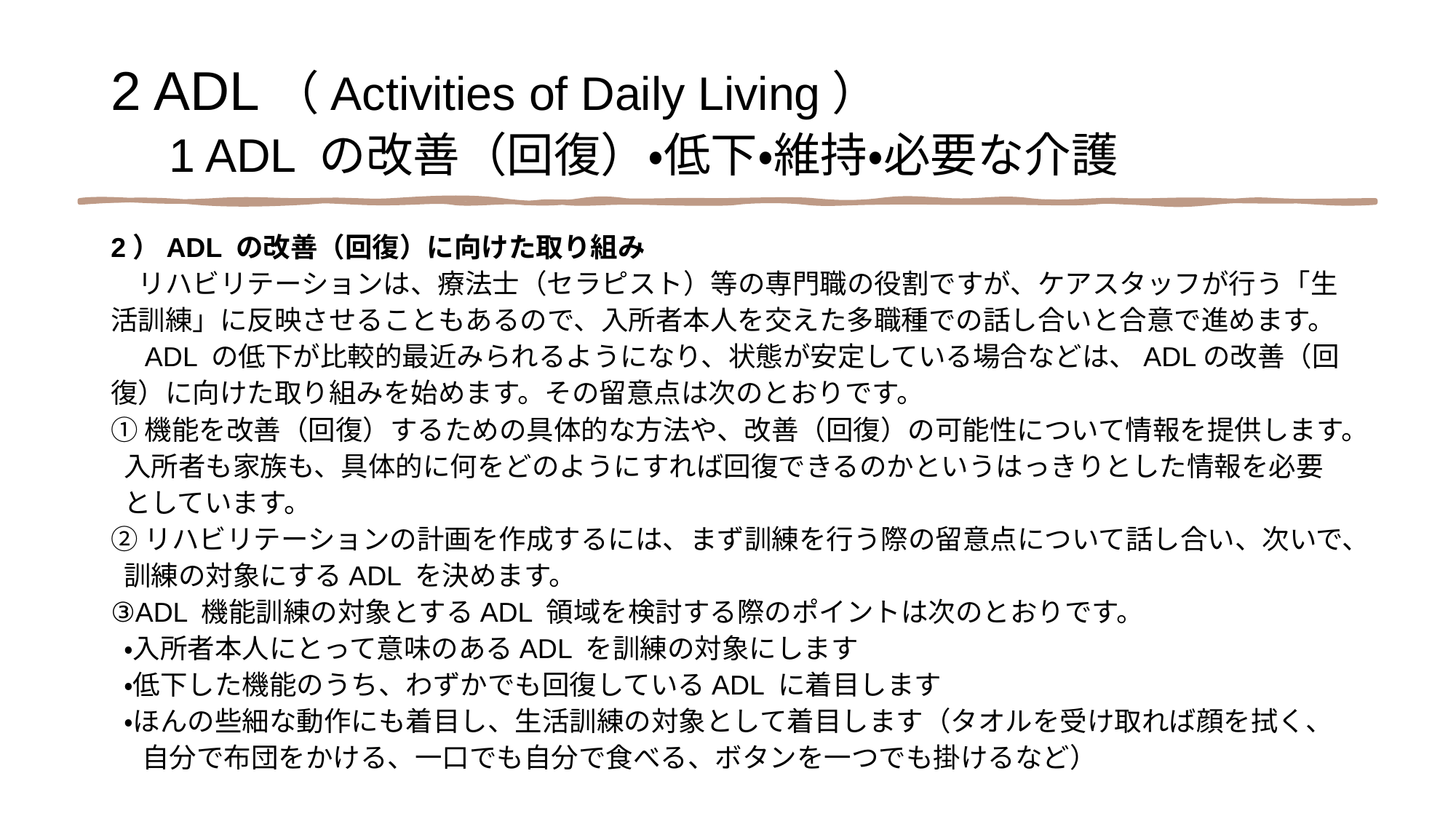

2 ADL（Activities of Daily Living）
　1 ADL の改善（回復）・低下・維持・必要な介護

2）ADL の改善（回復）に向けた取り組み
　リハビリテーションは、療法士（セラピスト）等の専門職の役割ですが、ケアスタッフが行う「生
活訓練」に反映させることもあるので、入所者本人を交えた多職種での話し合いと合意で進めます。
　ADL の低下が比較的最近みられるようになり、状態が安定している場合などは、ADLの改善（回
復）に向けた取り組みを始めます。その留意点は次のとおりです。
①機能を改善（回復）するための具体的な方法や、改善（回復）の可能性について情報を提供します。
 入所者も家族も、具体的に何をどのようにすれば回復できるのかというはっきりとした情報を必要
 としています。
②リハビリテーションの計画を作成するには、まず訓練を行う際の留意点について話し合い、次いで、
 訓練の対象にするADL を決めます。
③ADL 機能訓練の対象とするADL 領域を検討する際のポイントは次のとおりです。
 ・入所者本人にとって意味のあるADL を訓練の対象にします
 ・低下した機能のうち、わずかでも回復しているADL に着目します
 ・ほんの些細な動作にも着目し、生活訓練の対象として着目します（タオルを受け取れば顔を拭く、
    自分で布団をかける、一口でも自分で食べる、ボタンを一つでも掛けるなど）